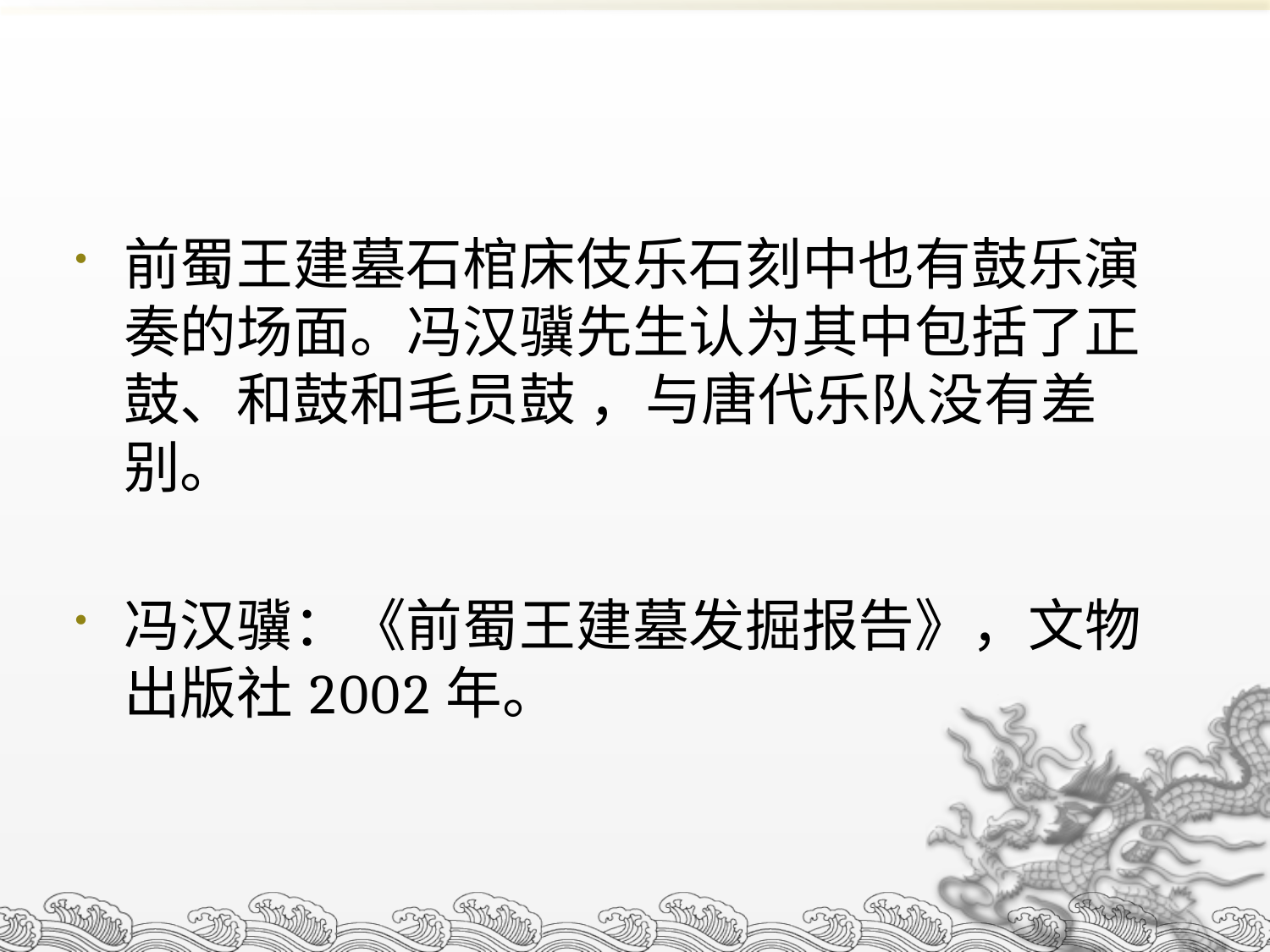

#
前蜀王建墓石棺床伎乐石刻中也有鼓乐演奏的场面。冯汉骥先生认为其中包括了正鼓、和鼓和毛员鼓 ，与唐代乐队没有差别。

冯汉骥：《前蜀王建墓发掘报告》，文物出版社2002年。